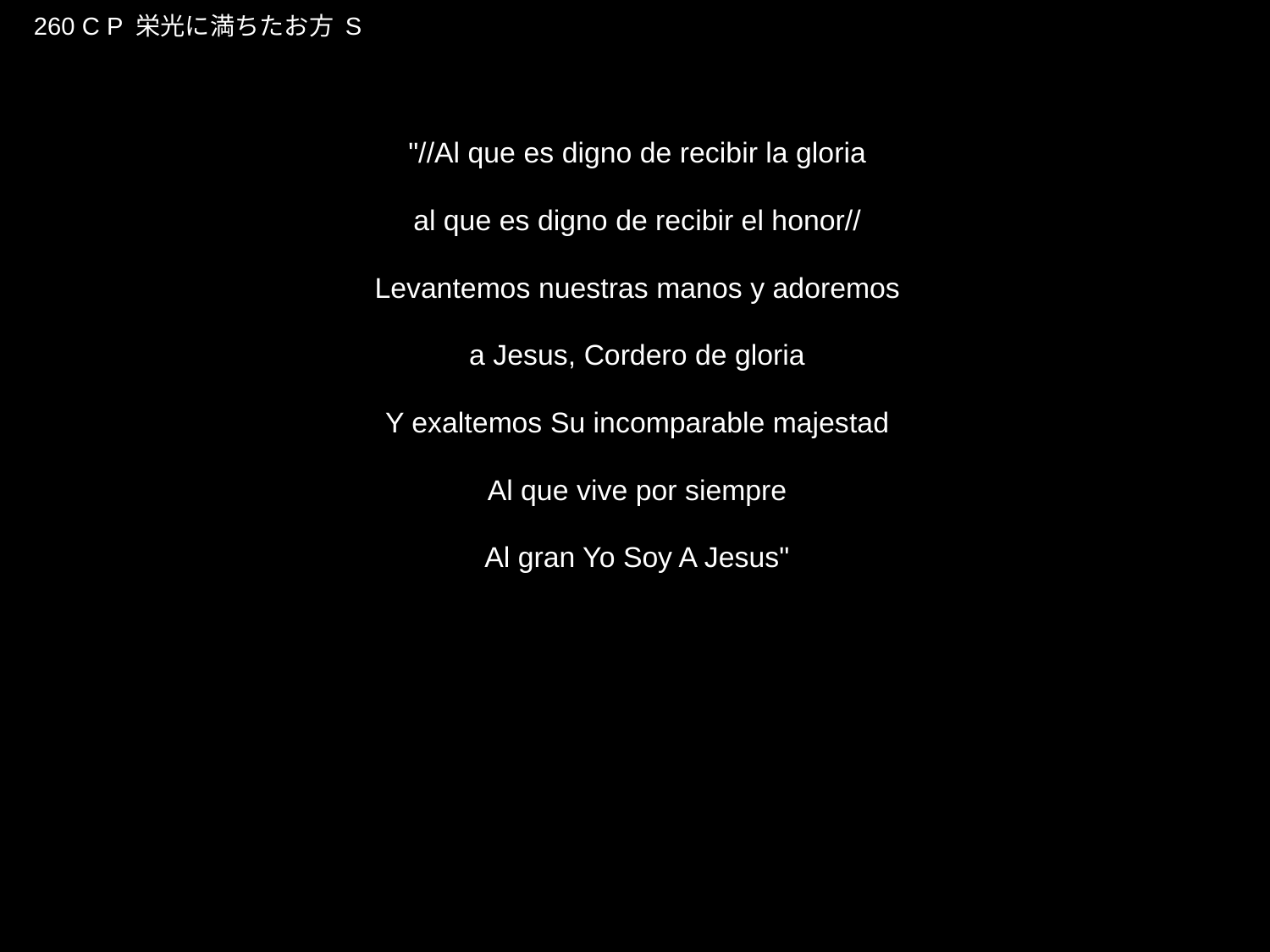

えいこうにみちたおかた
★P
260 C P 栄光に満ちたお方 S
★３
"//Al que es digno de recibir la gloria
al que es digno de recibir el honor//
Levantemos nuestras manos y adoremos
a Jesus, Cordero de gloria
Y exaltemos Su incomparable majestad
Al que vive por siempre
Al gran Yo Soy A Jesus"